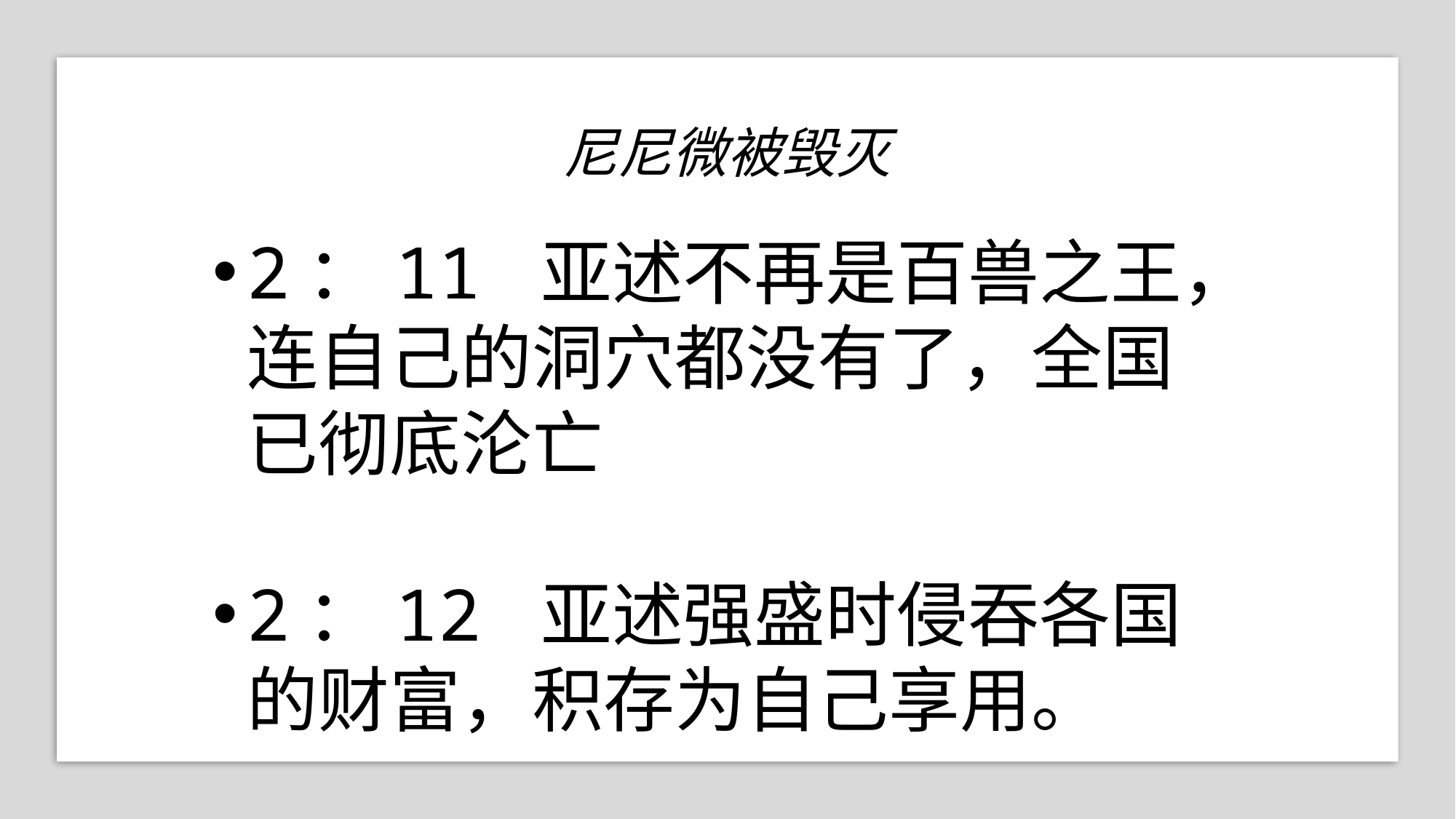

尼尼微被毁灭

2：11 亚述不再是百兽之王，连自己的洞穴都没有了，全国已彻底沦亡

2：12 亚述强盛时侵吞各国的财富，积存为自己享用。

11